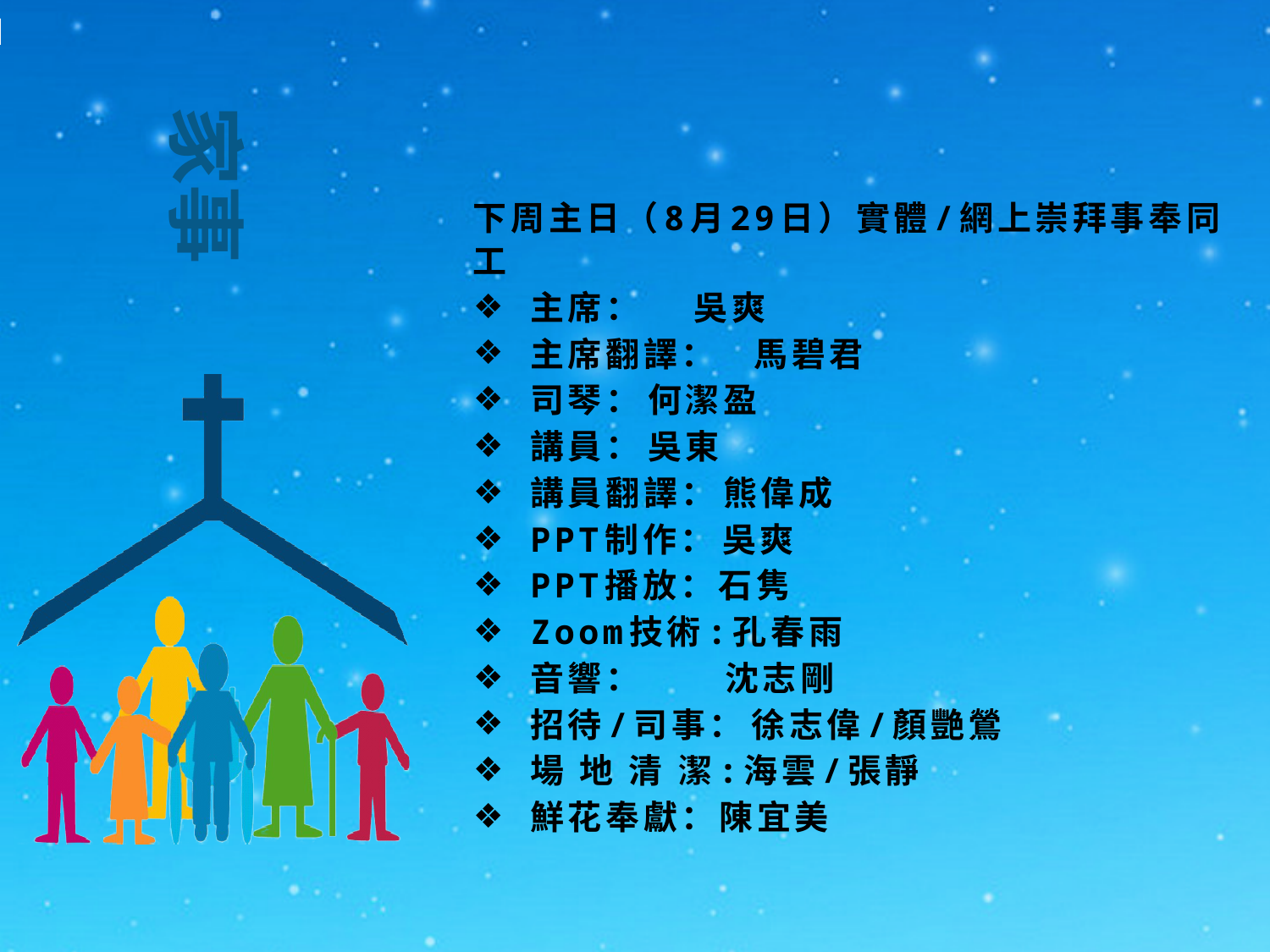

下周主日（8月29日）實體/網上崇拜事奉同工
主席：​​    吳爽
主席翻譯：   ​​馬碧君
司琴：​​何潔盈
講員：​​​​吳東
講員翻譯：​​熊偉成
PPT制作：​吳爽
PPT播放：石隽
Zoom技術:孔春雨
音響：       ​​沈志剛
招待/司事：​徐志偉/顏艷鶯
場 地 清 潔:海雲/張靜
鮮花奉獻：陳宜美